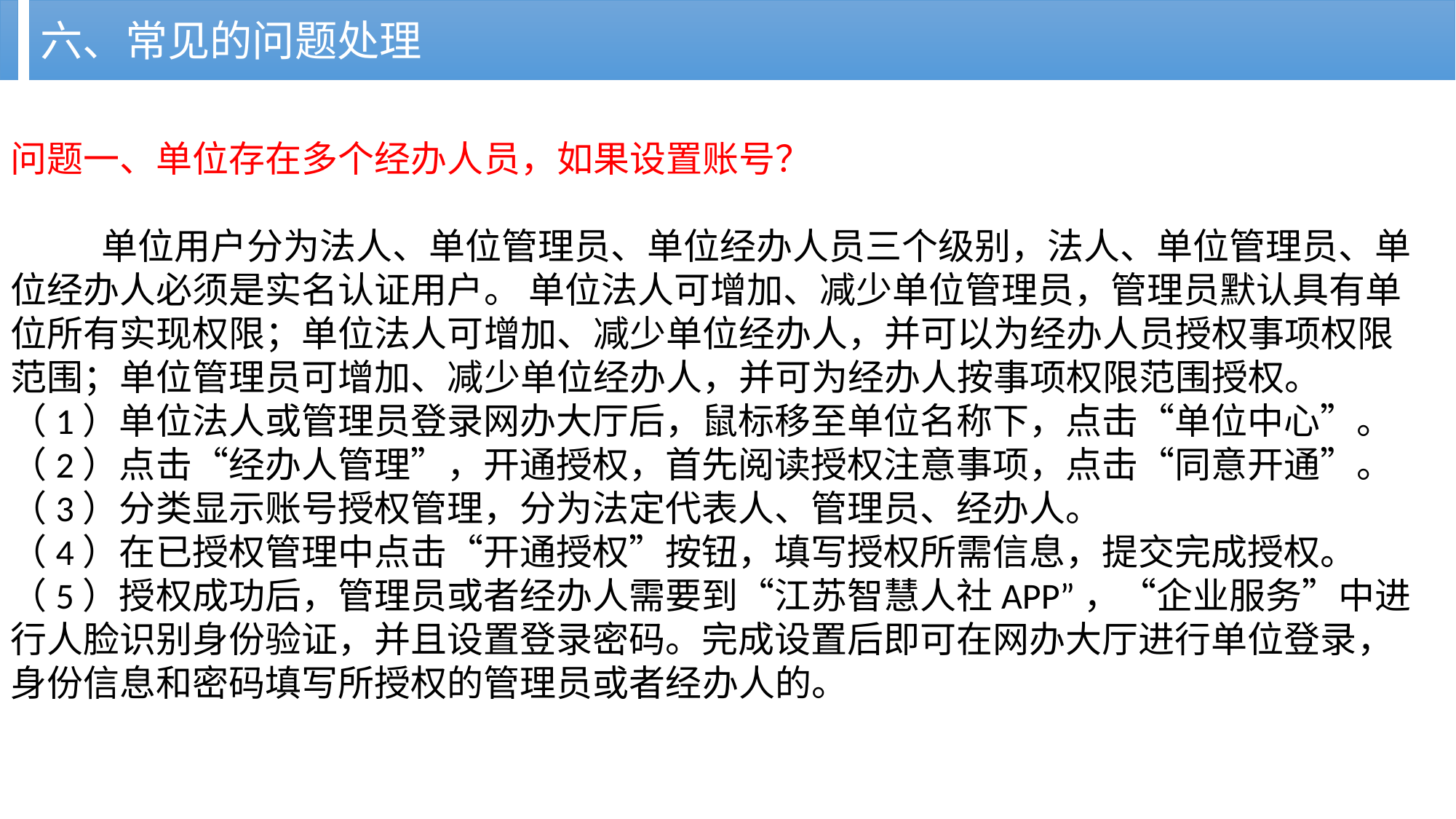

六、常见的问题处理

问题一、单位存在多个经办人员，如果设置账号？

          单位用户分为法人、单位管理员、单位经办人员三个级别，法人、单位管理员、单位经办人必须是实名认证用户。 单位法人可增加、减少单位管理员，管理员默认具有单位所有实现权限；单位法人可增加、减少单位经办人，并可以为经办人员授权事项权限范围；单位管理员可增加、减少单位经办人，并可为经办人按事项权限范围授权。
（1）单位法人或管理员登录网办大厅后，鼠标移至单位名称下，点击“单位中心”。
（2）点击“经办人管理”，开通授权，首先阅读授权注意事项，点击“同意开通”。
（3）分类显示账号授权管理，分为法定代表人、管理员、经办人。
（4）在已授权管理中点击“开通授权”按钮，填写授权所需信息，提交完成授权。
（5）授权成功后，管理员或者经办人需要到“江苏智慧人社APP”，“企业服务”中进行人脸识别身份验证，并且设置登录密码。完成设置后即可在网办大厅进行单位登录，身份信息和密码填写所授权的管理员或者经办人的。